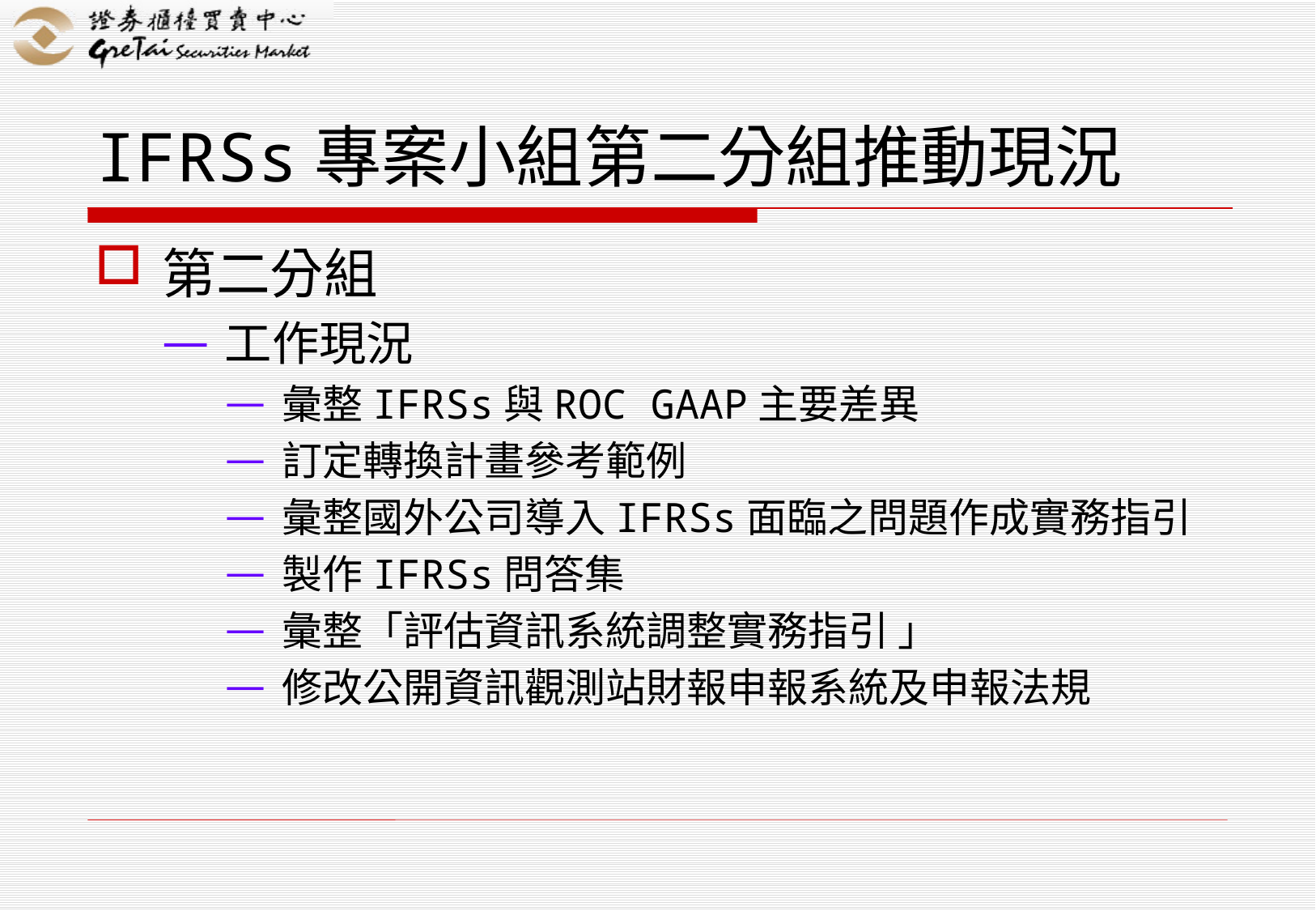

# IFRSs專案小組第二分組推動現況
第二分組
工作現況
彙整IFRSs與ROC GAAP主要差異
訂定轉換計畫參考範例
彙整國外公司導入IFRSs面臨之問題作成實務指引
製作IFRSs問答集
彙整「評估資訊系統調整實務指引 」
修改公開資訊觀測站財報申報系統及申報法規